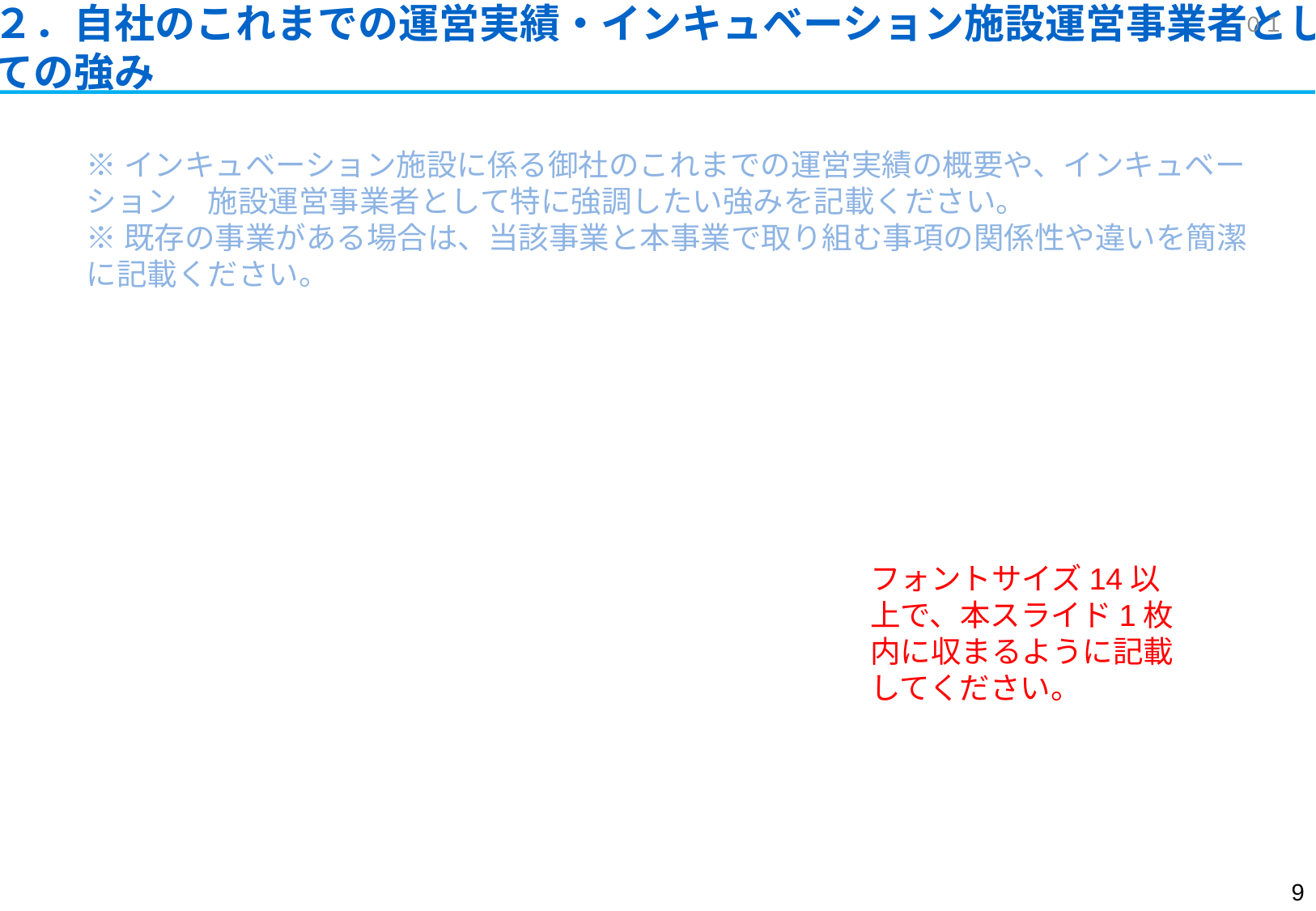

# ２．自社のこれまでの運営実績・インキュベーション施設運営事業者としての強み
０１
※インキュベーション施設に係る御社のこれまでの運営実績の概要や、インキュベーション　施設運営事業者として特に強調したい強みを記載ください。
※既存の事業がある場合は、当該事業と本事業で取り組む事項の関係性や違いを簡潔に記載ください。
フォントサイズ14以上で、本スライド1枚内に収まるように記載してください。
9